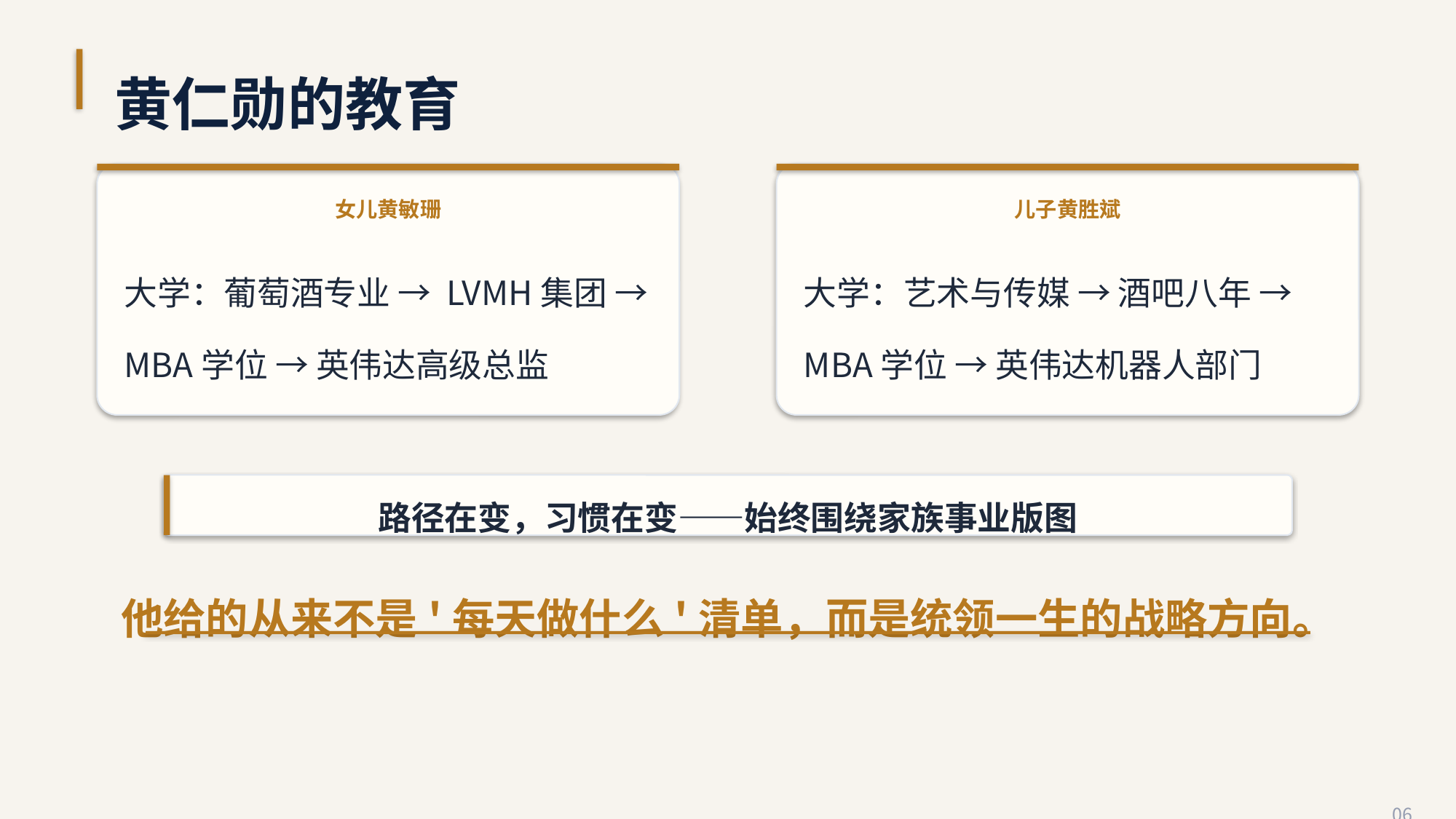

黄仁勋的教育

女儿黄敏珊
儿子黄胜斌
大学：葡萄酒专业 → LVMH集团 → MBA学位 → 英伟达高级总监
大学：艺术与传媒 → 酒吧八年 → MBA学位 → 英伟达机器人部门

路径在变，习惯在变——始终围绕家族事业版图
他给的从来不是'每天做什么'清单，而是统领一生的战略方向。

06